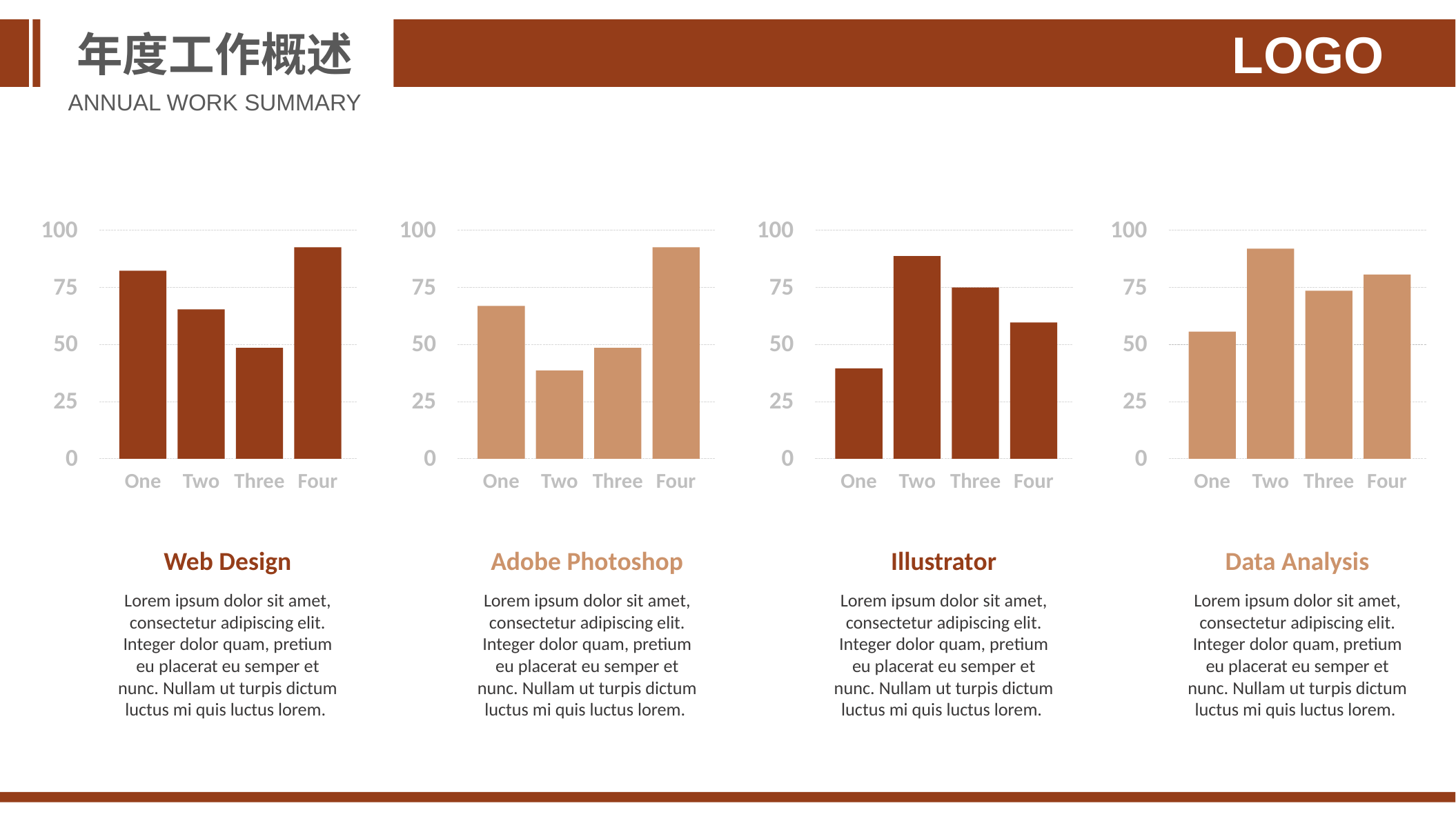

年度工作概述
LOGO
ANNUAL WORK SUMMARY
100

75

50

25
0
One
Two
Three
Four
100

75

50

25
0
One
Two
Three
Four
100

75

50

25
0
One
Two
Three
Four
100

75

50

25
0
One
Two
Three
Four
Web Design
Lorem ipsum dolor sit amet, consectetur adipiscing elit. Integer dolor quam, pretium eu placerat eu semper et nunc. Nullam ut turpis dictum luctus mi quis luctus lorem.
Adobe Photoshop
Lorem ipsum dolor sit amet, consectetur adipiscing elit. Integer dolor quam, pretium eu placerat eu semper et nunc. Nullam ut turpis dictum luctus mi quis luctus lorem.
Illustrator
Lorem ipsum dolor sit amet, consectetur adipiscing elit. Integer dolor quam, pretium eu placerat eu semper et nunc. Nullam ut turpis dictum luctus mi quis luctus lorem.
Data Analysis
Lorem ipsum dolor sit amet, consectetur adipiscing elit. Integer dolor quam, pretium eu placerat eu semper et nunc. Nullam ut turpis dictum luctus mi quis luctus lorem.